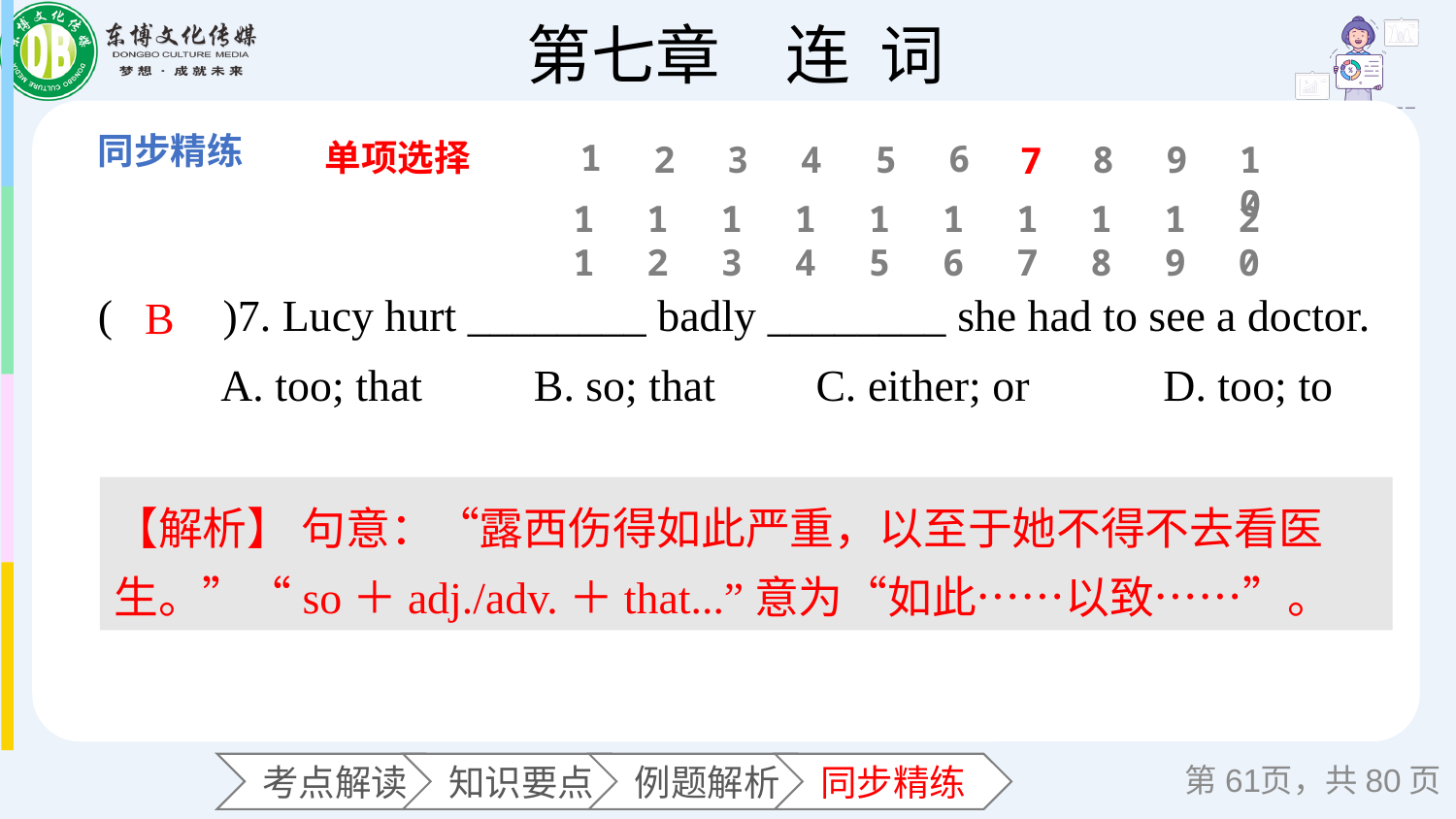

单项选择
1
6
2
3
4
5
8
9
10
7
11
12
13
14
15
16
17
18
19
20
(　　)7. Lucy hurt ________ badly ________ she had to see a doctor.
           A. too; that          B. so; that         C. either; or            D. too; to
B
【解析】 句意：“露西伤得如此严重，以至于她不得不去看医生。”“so＋adj./adv.＋that...”意为“如此……以致……”。
第61页，共80页